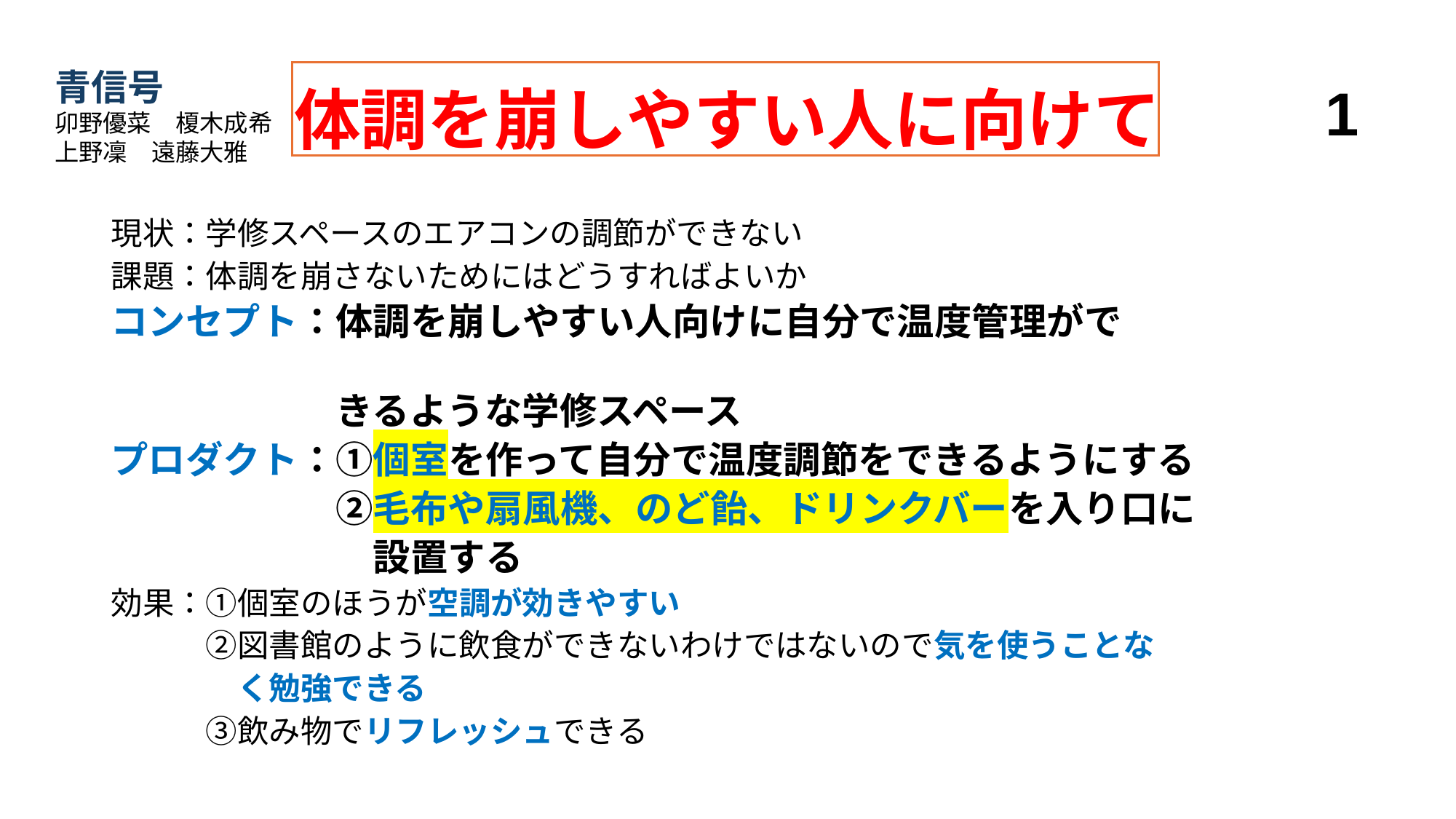

# 体調を崩しやすい人に向けて
青信号
卯野優菜　榎木成希
上野凜　遠藤大雅

1
現状：学修スペースのエアコンの調節ができない
課題：体調を崩さないためにはどうすればよいか
コンセプト：体調を崩しやすい人向けに自分で温度管理がで
　　　　　　きるような学修スペース
プロダクト：①個室を作って自分で温度調節をできるようにする
　　　　　　②毛布や扇風機、のど飴、ドリンクバーを入り口に
　　　　　　　設置する
効果：①個室のほうが空調が効きやすい
　　　②図書館のように飲食ができないわけではないので気を使うことな
　　　　く勉強できる
　　　③飲み物でリフレッシュできる